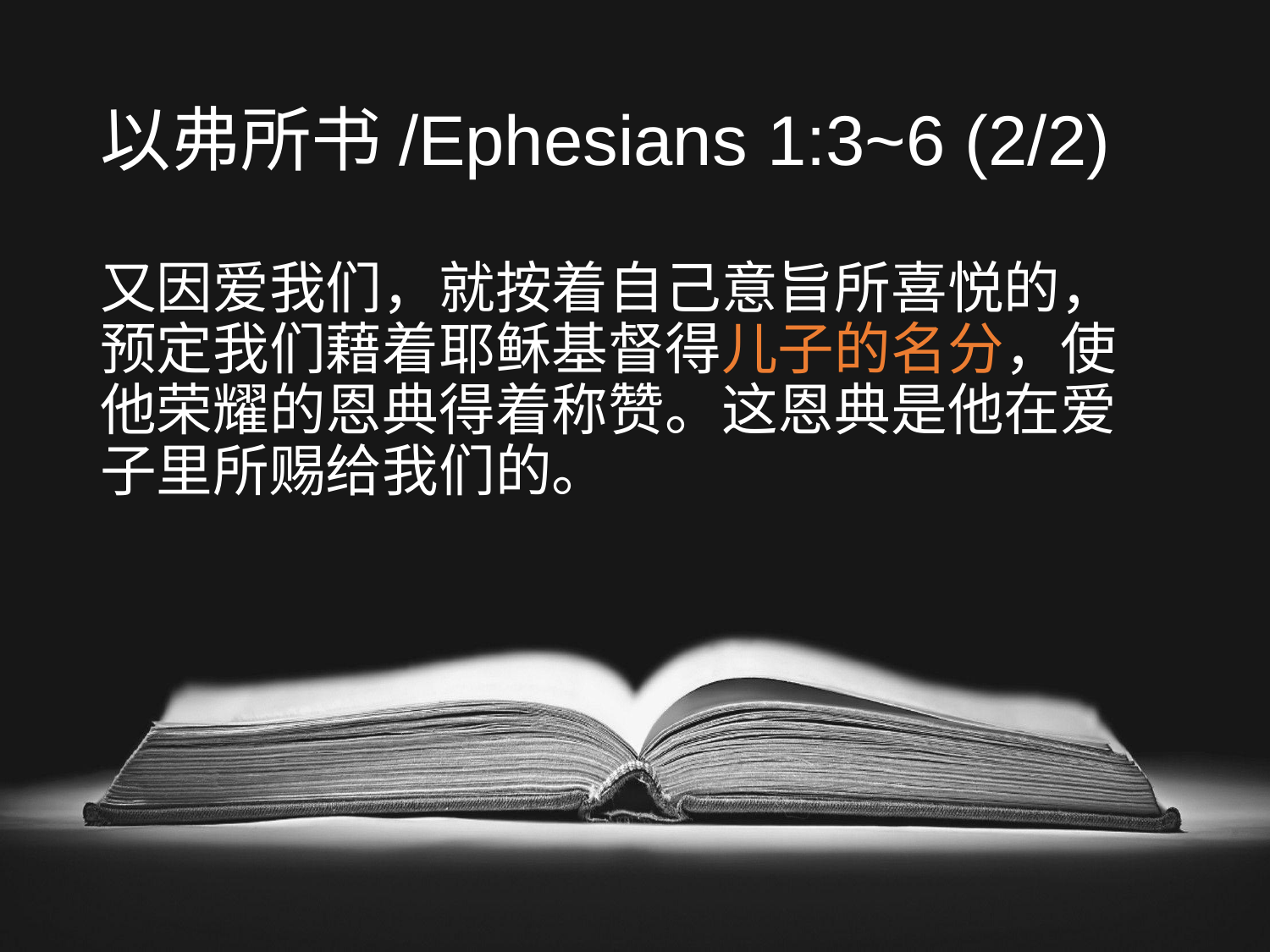

# 以弗所书/Ephesians 1:3~6 (2/2)
又因爱我们，就按着自己意旨所喜悦的，预定我们藉着耶稣基督得儿子的名分，使他荣耀的恩典得着称赞。这恩典是他在爱子里所赐给我们的。